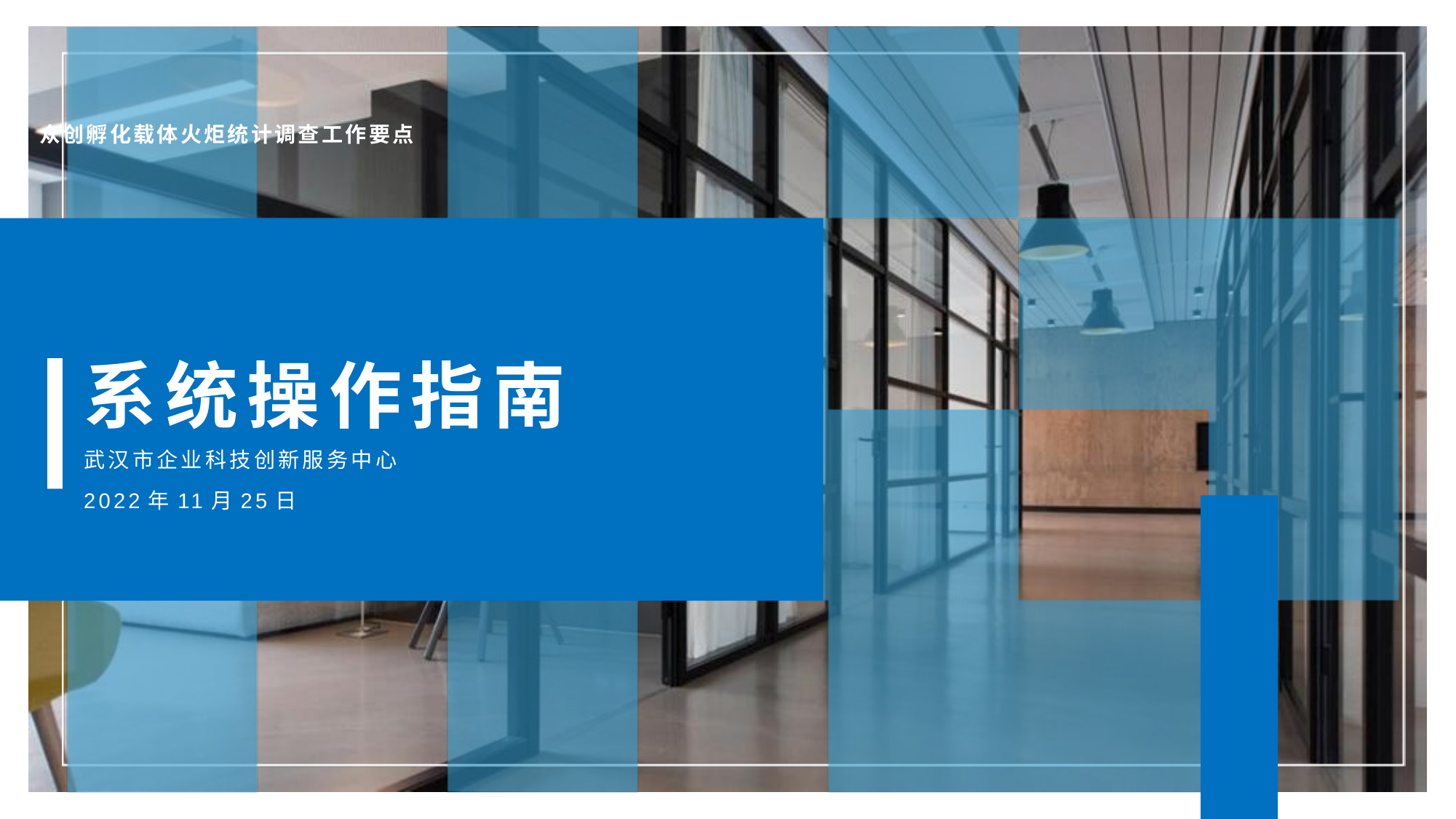

众创孵化载体火炬统计调查工作要点
# 系统操作指南
武汉市企业科技创新服务中心
2022年11月25日